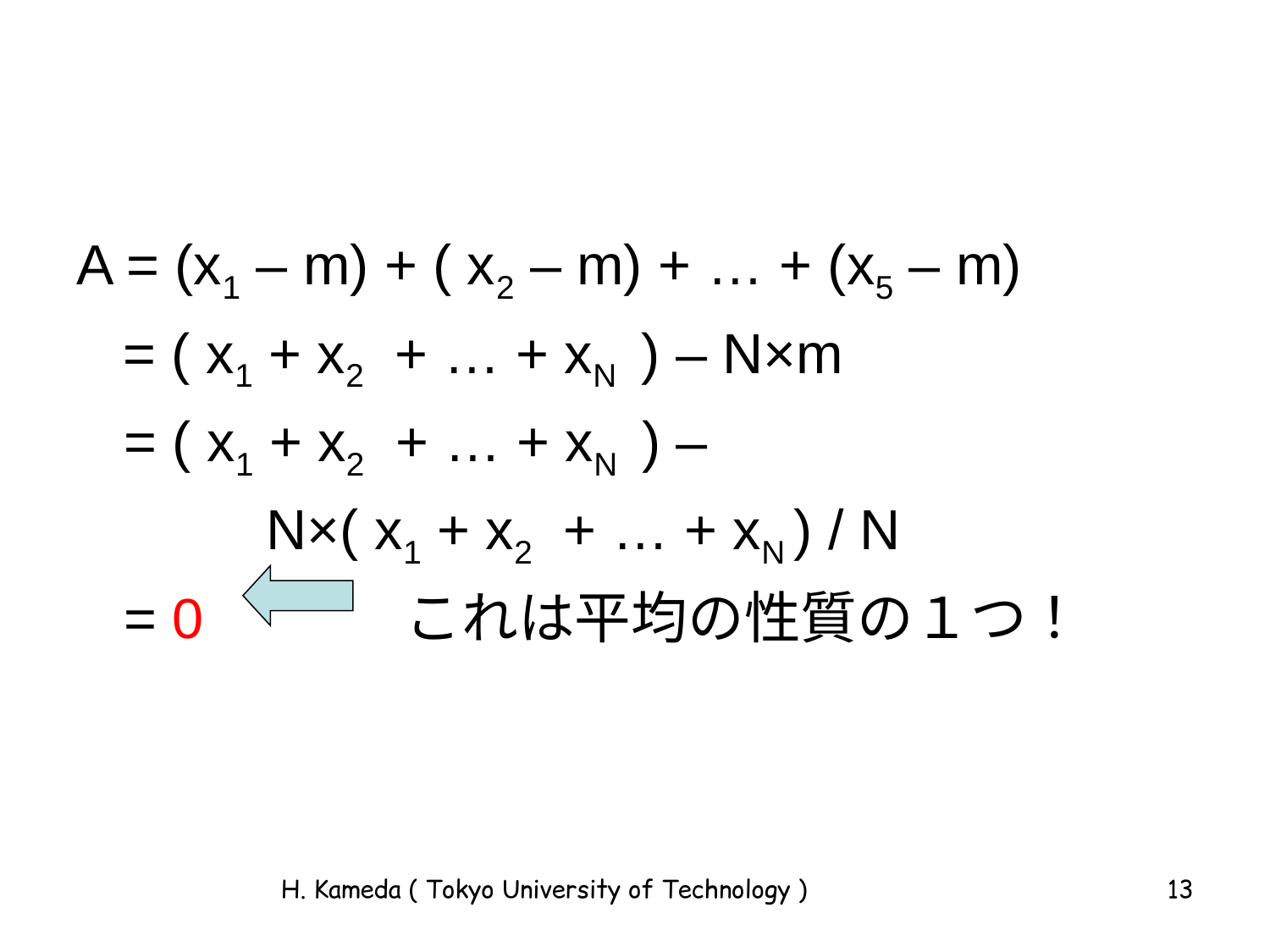

#
A = (x1 – m) + ( x2 – m) + … + (x5 – m)
   = ( x1 + x2  + … + xN  ) – N×m
	= ( x1 + x2  + … + xN  ) –
		 N×( x1 + x2  + … + xN ) / N
	= 0            これは平均の性質の１つ！

H. Kameda ( Tokyo University of Technology )
13